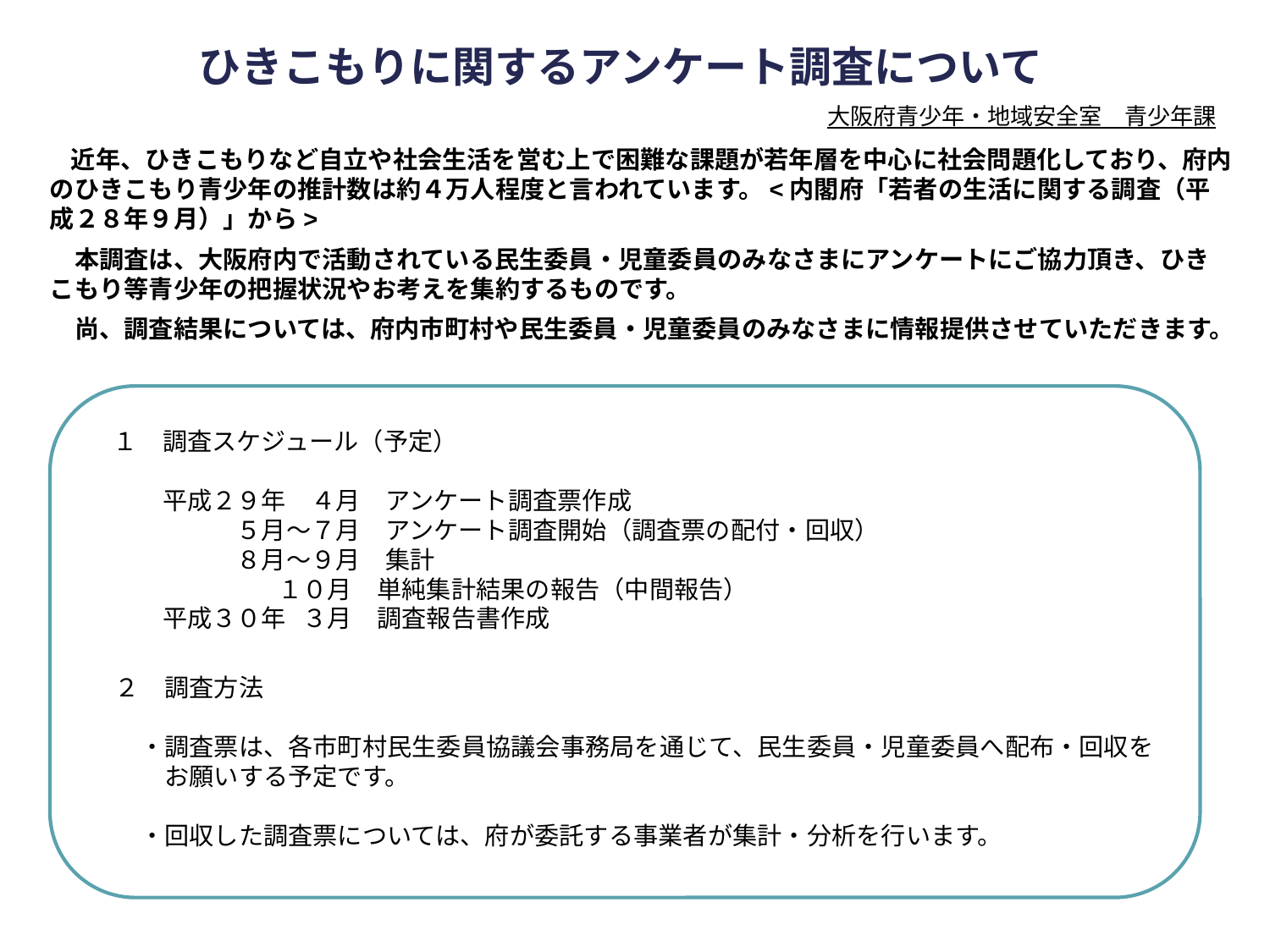

# ひきこもりに関するアンケート調査について
大阪府青少年・地域安全室　青少年課
　近年、ひきこもりなど自立や社会生活を営む上で困難な課題が若年層を中心に社会問題化しており、府内のひきこもり青少年の推計数は約４万人程度と言われています。<内閣府「若者の生活に関する調査（平成２８年９月）」から>
　本調査は、大阪府内で活動されている民生委員・児童委員のみなさまにアンケートにご協力頂き、ひきこもり等青少年の把握状況やお考えを集約するものです。
　尚、調査結果については、府内市町村や民生委員・児童委員のみなさまに情報提供させていただきます。

１　調査スケジュール（予定）

　　平成２９年　４月　アンケート調査票作成
　　　　　５月～７月　アンケート調査開始（調査票の配付・回収）
　　　　　８月～９月　集計
　　　　   　　１０月　単純集計結果の報告（中間報告）
　　平成３０年   ３月　調査報告書作成
２　調査方法

　・調査票は、各市町村民生委員協議会事務局を通じて、民生委員・児童委員へ配布・回収を
　　お願いする予定です。

　・回収した調査票については、府が委託する事業者が集計・分析を行います。